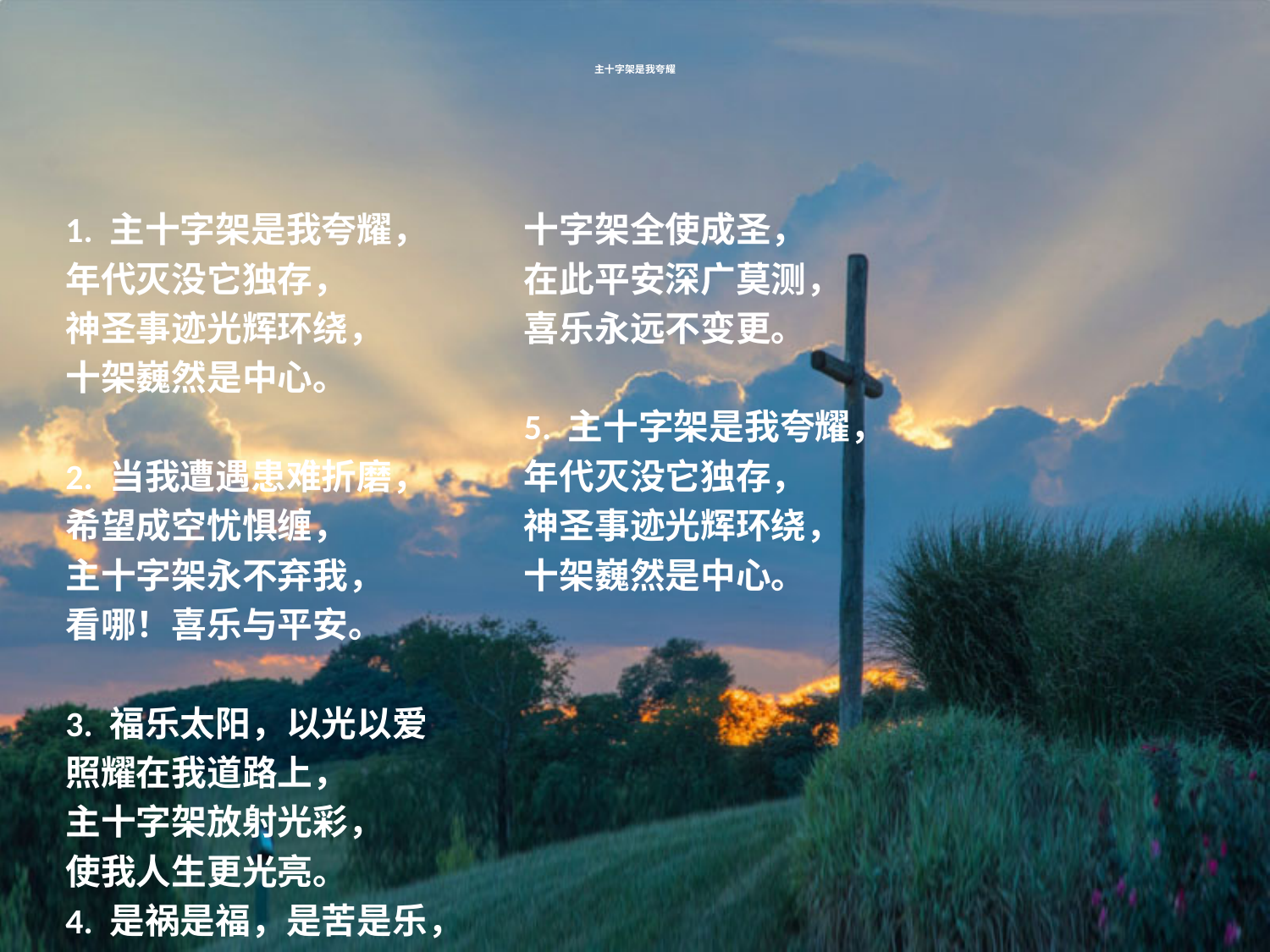

# 主十字架是我夸耀
1. 主十字架是我夸耀，
年代灭没它独存，
神圣事迹光辉环绕，
十架巍然是中心。

2. 当我遭遇患难折磨，
希望成空忧惧缠，
主十字架永不弃我，
看哪！喜乐与平安。

3. 福乐太阳，以光以爱
照耀在我道路上，
主十字架放射光彩，
使我人生更光亮。
4. 是祸是福，是苦是乐，
十字架全使成圣，
在此平安深广莫测，
喜乐永远不变更。

5. 主十字架是我夸耀，
年代灭没它独存，
神圣事迹光辉环绕，
十架巍然是中心。